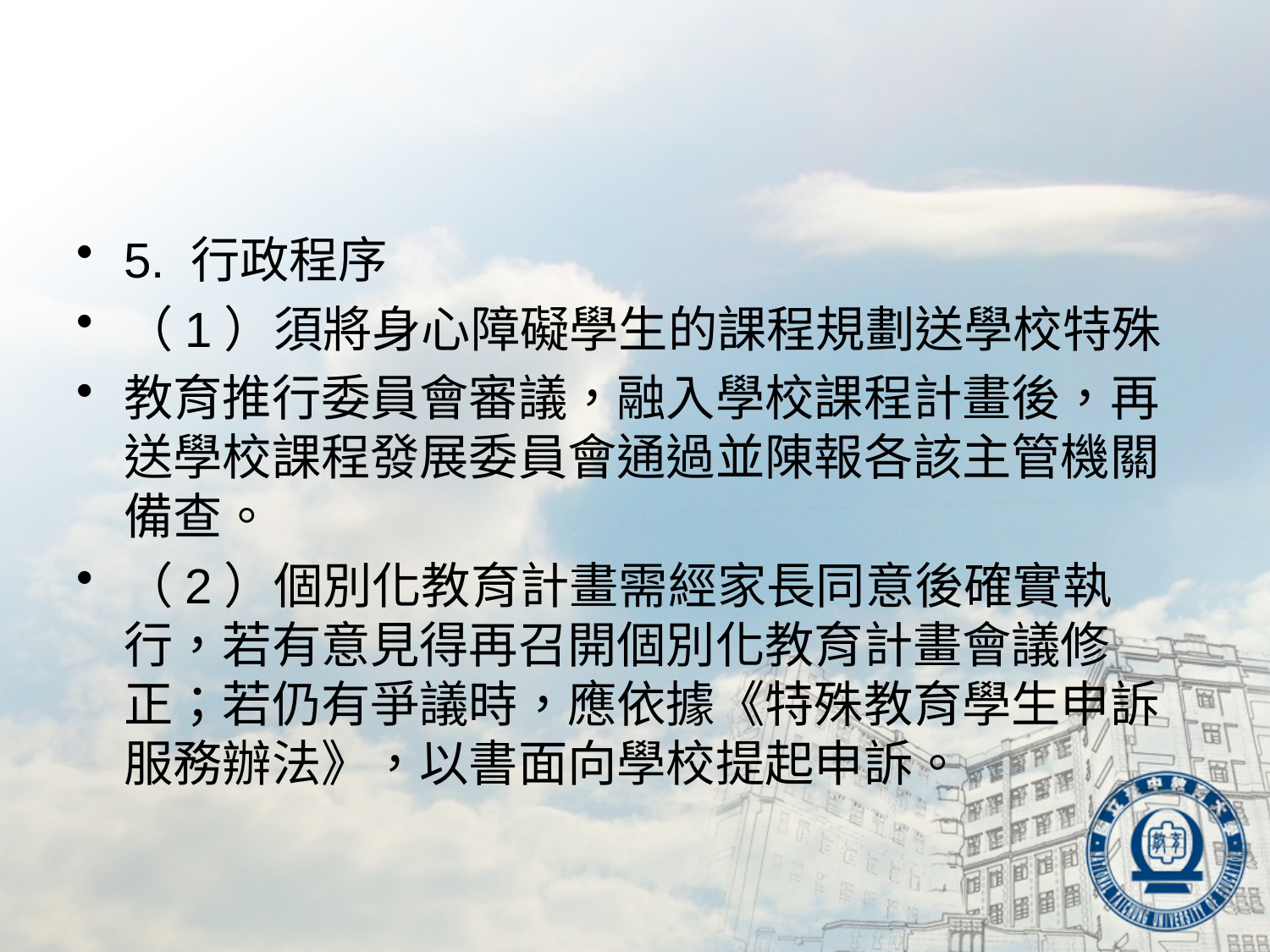

#
5. 行政程序
（1）須將身心障礙學生的課程規劃送學校特殊
教育推行委員會審議，融入學校課程計畫後，再送學校課程發展委員會通過並陳報各該主管機關備查。
（2）個別化教育計畫需經家長同意後確實執行，若有意見得再召開個別化教育計畫會議修正；若仍有爭議時，應依據《特殊教育學生申訴服務辦法》，以書面向學校提起申訴。